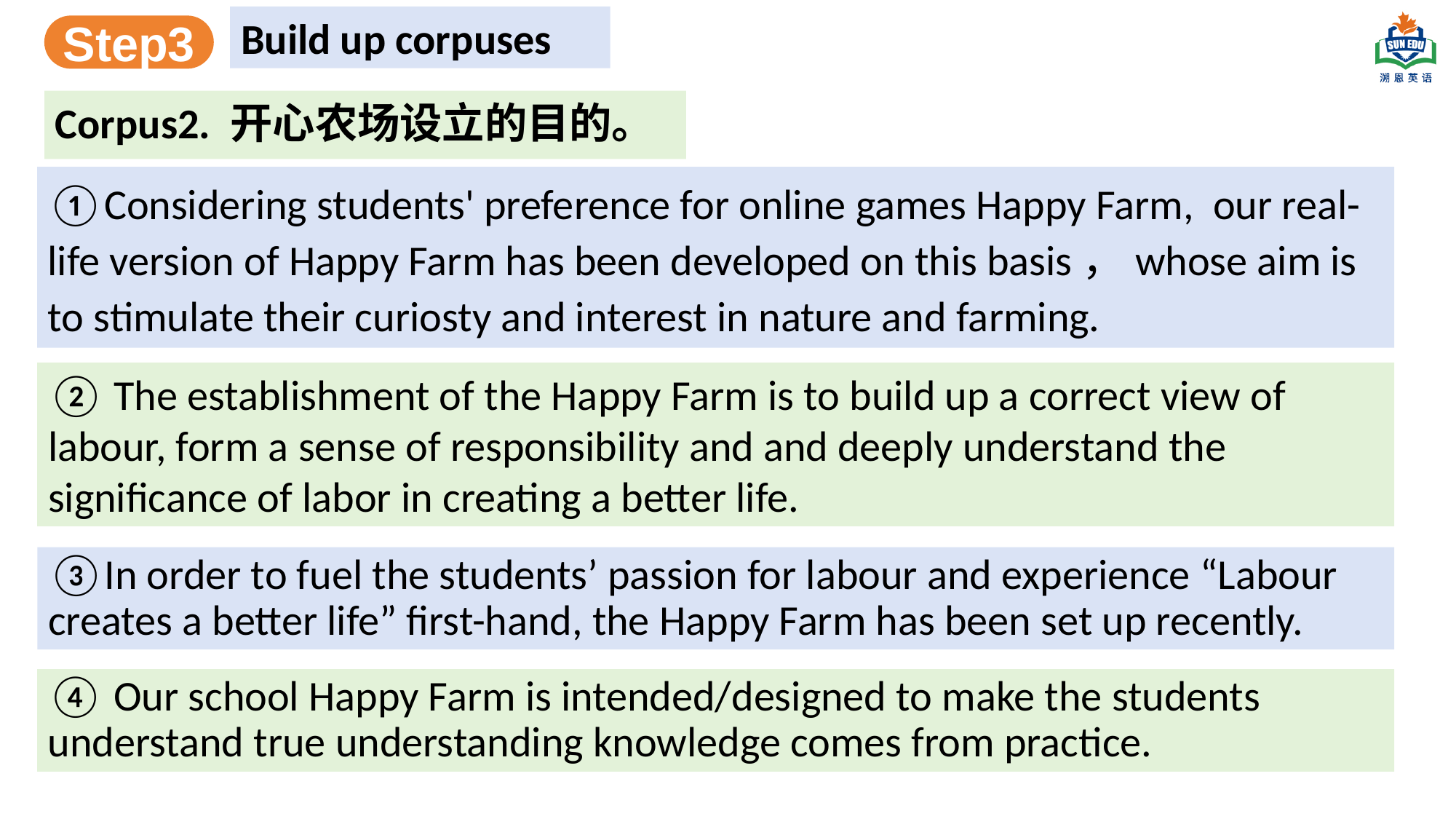

Build up corpuses
Step3
Corpus2. 开心农场设立的目的。

①Considering students' preference for online games Happy Farm,  our real-life version of Happy Farm has been developed on this basis，whose aim is to stimulate their curiosty and interest in nature and farming.

② The establishment of the Happy Farm is to build up a correct view of labour, form a sense of responsibility and and deeply understand the  significance of labor in creating a better life.
③In order to fuel the students’ passion for labour and experience “Labour creates a better life” first-hand, the Happy Farm has been set up recently.
④ Our school Happy Farm is intended/designed to make the students understand true understanding knowledge comes from practice.